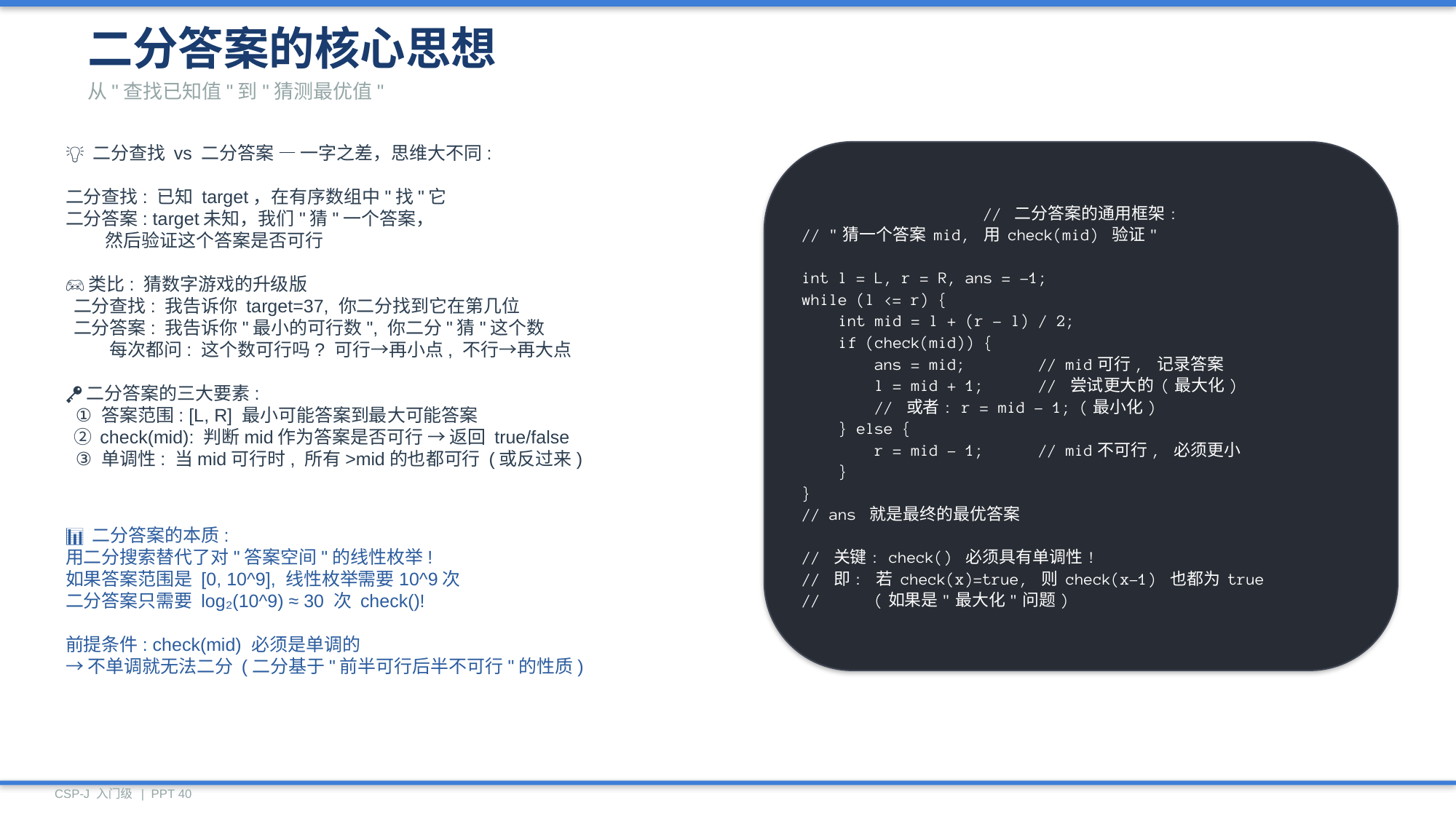

二分答案的核心思想
从"查找已知值"到"猜测最优值"
💡 二分查找 vs 二分答案 — 一字之差，思维大不同:
二分查找: 已知 target，在有序数组中"找"它
二分答案: target未知，我们"猜"一个答案，
          然后验证这个答案是否可行
🎮 类比: 猜数字游戏的升级版
  二分查找: 我告诉你 target=37, 你二分找到它在第几位
  二分答案: 我告诉你"最小的可行数", 你二分"猜"这个数
           每次都问: 这个数可行吗? 可行→再小点, 不行→再大点
🔑 二分答案的三大要素:
  ① 答案范围: [L, R] 最小可能答案到最大可能答案
  ② check(mid): 判断mid作为答案是否可行 → 返回 true/false
  ③ 单调性: 当mid可行时, 所有>mid的也都可行 (或反过来)
// 二分答案的通用框架:
// "猜一个答案 mid, 用 check(mid) 验证"

int l = L, r = R, ans = -1;
while (l <= r) {
    int mid = l + (r - l) / 2;
    if (check(mid)) {
        ans = mid;        // mid可行, 记录答案
        l = mid + 1;      // 尝试更大的 (最大化)
        // 或者: r = mid - 1; (最小化)
    } else {
        r = mid - 1;      // mid不可行, 必须更小
    }
}
// ans 就是最终的最优答案

// 关键: check() 必须具有单调性!
// 即: 若 check(x)=true, 则 check(x-1) 也都为 true
//      (如果是"最大化"问题)
📊 二分答案的本质:
用二分搜索替代了对"答案空间"的线性枚举!
如果答案范围是 [0, 10^9], 线性枚举需要10^9次
二分答案只需要 log₂(10^9) ≈ 30 次 check()!
前提条件: check(mid) 必须是单调的
→ 不单调就无法二分 (二分基于"前半可行后半不可行"的性质)

CSP-J 入门级  |  PPT 40